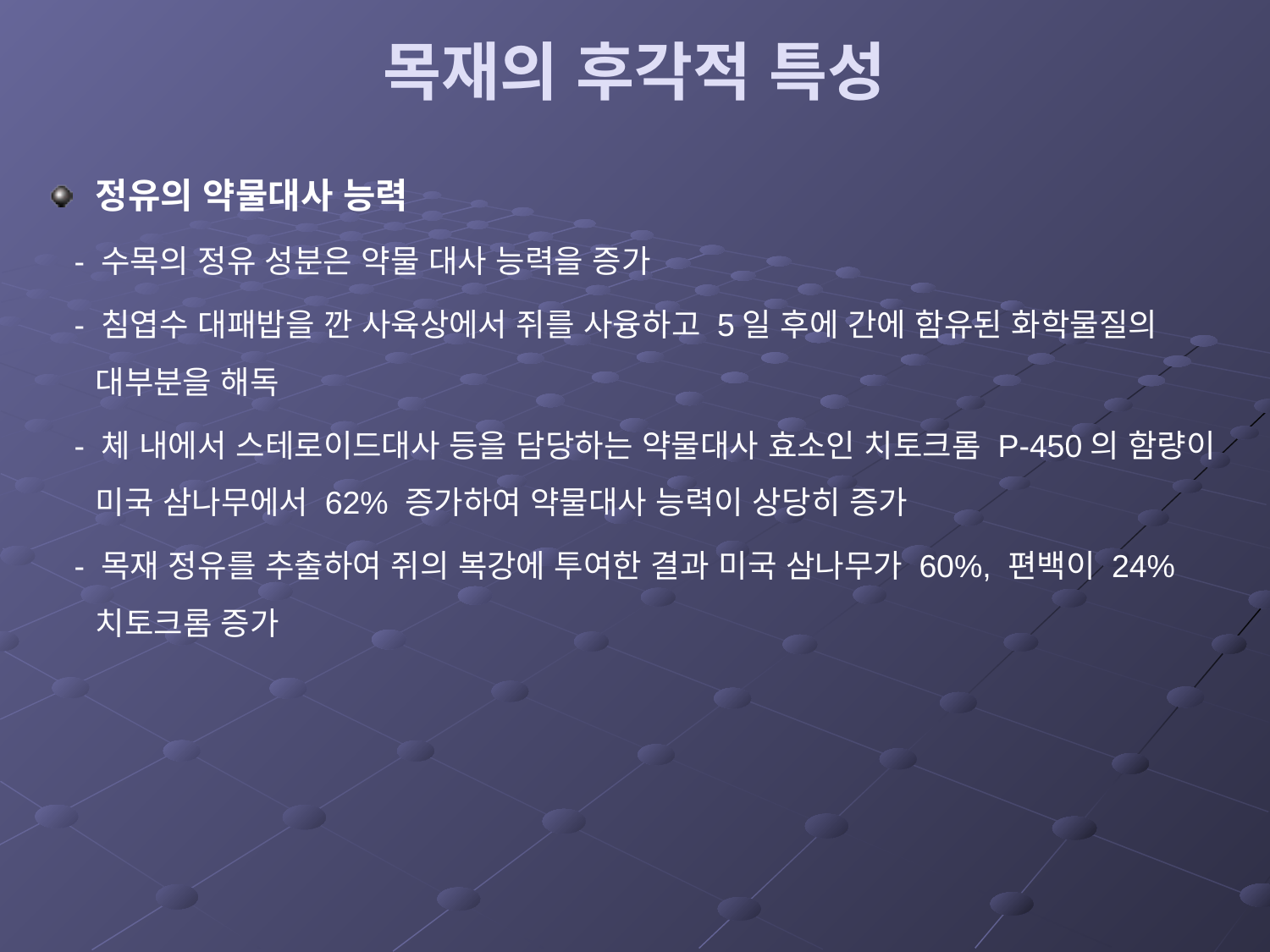

# 목재의 후각적 특성
정유의 약물대사 능력
   - 수목의 정유 성분은 약물 대사 능력을 증가
   - 침엽수 대패밥을 깐 사육상에서 쥐를 사융하고 5일 후에 간에 함유된 화학물질의 대부분을 해독
   - 체 내에서 스테로이드대사 등을 담당하는 약물대사 효소인 치토크롬 P-450의 함량이 미국 삼나무에서 62% 증가하여 약물대사 능력이 상당히 증가
   - 목재 정유를 추출하여 쥐의 복강에 투여한 결과 미국 삼나무가 60%, 편백이 24% 치토크롬 증가